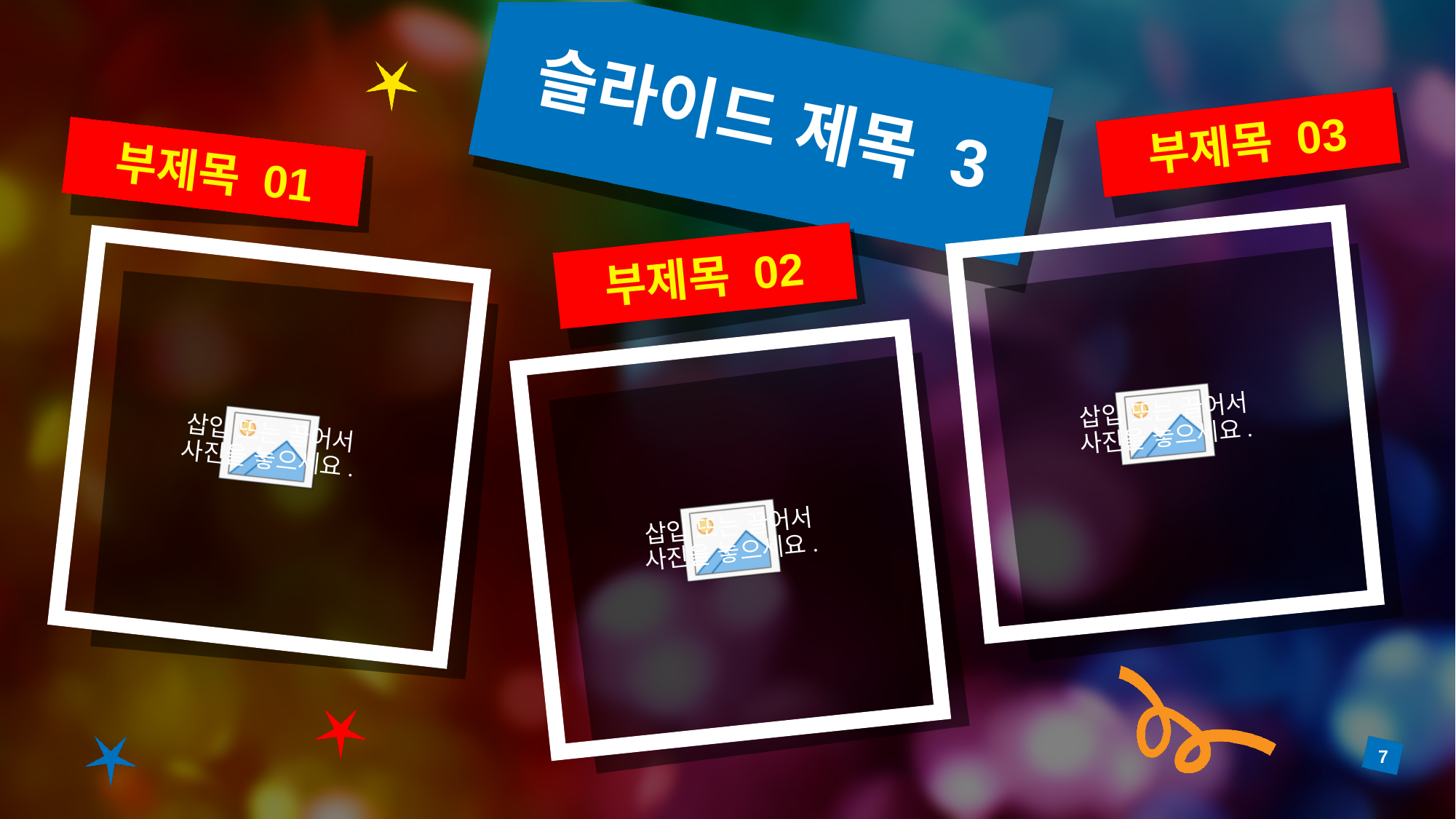

# 슬라이드 제목 3
부제목 03
부제목 01

부제목 02

7